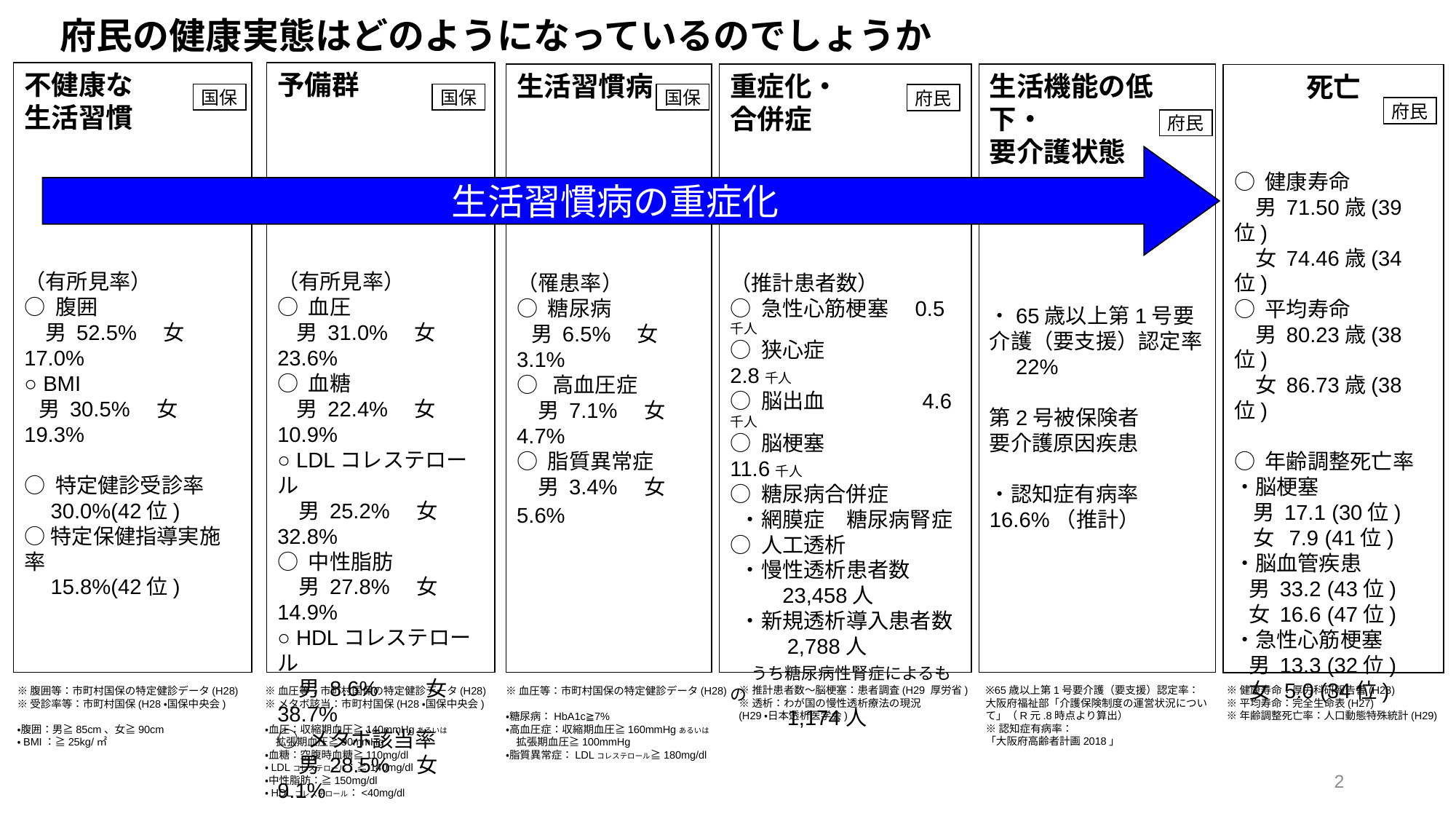

府民の健康実態はどのようになっているのでしょうか
予備群

（有所見率）
○ 血圧
   男 31.0%　女 23.6%
○ 血糖
   男 22.4%　女 10.9%
○ LDLコレステロール
　男 25.2%　女 32.8%
○ 中性脂肪
　男 27.8%　女 14.9%
○ HDLコレステロール
　男 8.6%　　女 38.7%
○ メタボ該当率
　男 28.5%　女 9.1%

不健康な
生活習慣

（有所見率）
○ 腹囲
　男 52.5%　女 17.0%
○ BMI
  男 30.5%　女 19.3%

○ 特定健診受診率
　30.0%(42位)
○特定保健指導実施率
　15.8%(42位)

生活習慣病

（罹患率）
○ 糖尿病
  男 6.5%　女 3.1%
○  高血圧症
　男 7.1%　女 4.7%
○ 脂質異常症
　男 3.4%　女 5.6%
重症化・
合併症

（推計患者数）
○ 急性心筋梗塞　0.5千人
○ 狭心症　　　　　 2.8千人
○ 脳出血　　　      4.6千人
○ 脳梗塞　　　　  11.6千人
○ 糖尿病合併症
 ・網膜症　糖尿病腎症
○ 人工透析
 ・慢性透析患者数
　　 23,458人
 ・新規透析導入患者数
　　  2,788人
　うち糖尿病性腎症によるもの
　　  1,174人
生活機能の低下・
要介護状態

・65歳以上第1号要介護（要支援）認定率　22%

第2号被保険者
要介護原因疾患

・認知症有病率
16.6%（推計）
死亡

○ 健康寿命
　男 71.50歳(39位)
　女 74.46歳(34位)
○ 平均寿命
　男 80.23歳(38位)
　女 86.73歳(38位)

○ 年齢調整死亡率
・脳梗塞
   男 17.1 (30位)
   女  7.9 (41位)
・脳血管疾患
  男 33.2 (43位)
  女 16.6 (47位)
・急性心筋梗塞
  男 13.3 (32位)
  女  5.0 (34位)

国保
国保
国保
府民
府民
府民
生活習慣病の重症化
※推計患者数～脳梗塞：患者調査(H29 厚労省)
※透析：わが国の慢性透析療法の現況
(H29・日本透析医学会)
※65歳以上第1号要介護（要支援）認定率：
大阪府福祉部「介護保険制度の運営状況について」（R元.8時点より算出）
※認知症有病率：
「大阪府高齢者計画2018」
※健康寿命：厚労科研報告書(H28)
※平均寿命：完全生命表(H27)
※年齢調整死亡率：人口動態特殊統計(H29)
※腹囲等：市町村国保の特定健診データ(H28)
※受診率等：市町村国保(H28・国保中央会)

・腹囲：男≧85cm、女≧90cm
・BMI：≧25kg/㎡
※血圧等：市町村国保の特定健診データ(H28)
※メタボ該当：市町村国保(H28・国保中央会)

・血圧：収縮期血圧≧140mmHgあるいは
　拡張期血圧≧90mmHg
・血糖：空腹時血糖≧110mg/dl
・LDLコレステロール：≧140mg/dl
・中性脂肪：≧150mg/dl
・HDLコレステロール：<40mg/dl
※血圧等：市町村国保の特定健診データ(H28)

・糖尿病：HbA1c≧7%
・高血圧症：収縮期血圧≧160mmHgあるいは
　拡張期血圧≧100mmHg
・脂質異常症：LDLコレステロール≧180mg/dl
2